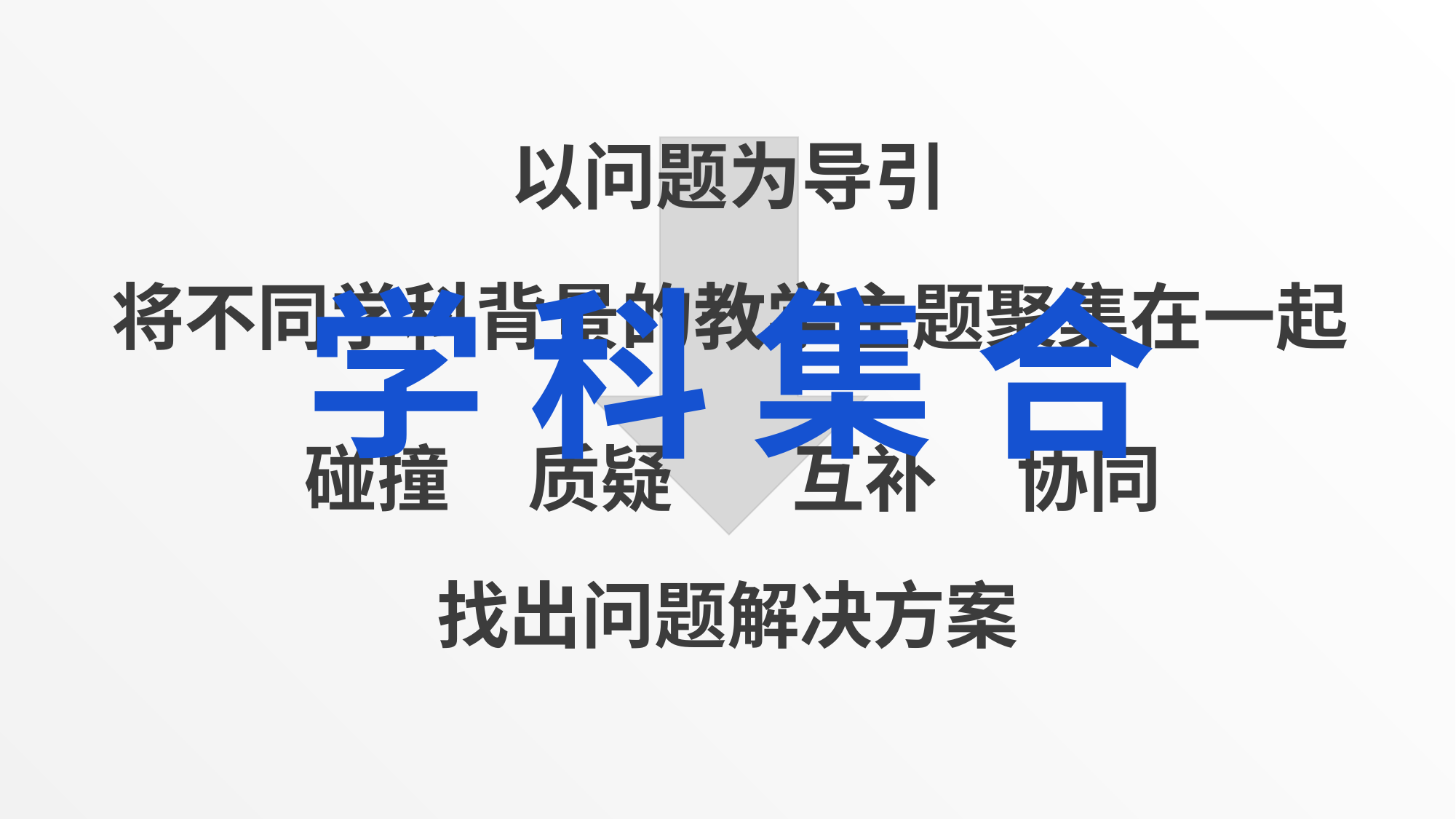

以问题为导引

将不同学科背景的教学主题聚集在一起
学 科 集 合
质疑
互补
碰撞
协同
找出问题解决方案